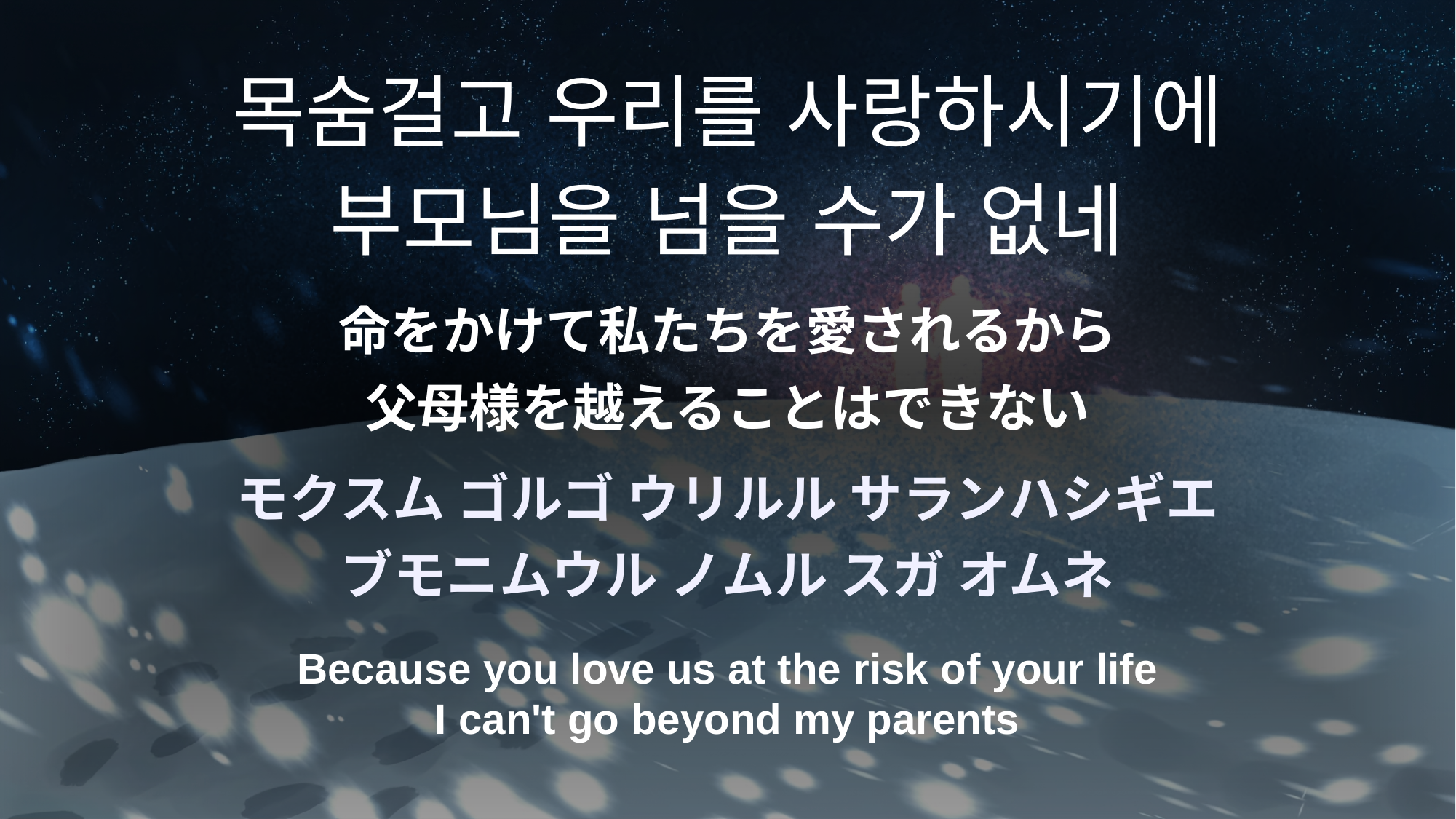

목숨걸고 우리를 사랑하시기에
부모님을 넘을 수가 없네
命をかけて私たちを愛されるから
父母様を越えることはできない
モクスム ゴルゴ ウリルル サランハシギエ
ブモニムウル ノムル スガ オムネ
Because you love us at the risk of your life
I can't go beyond my parents